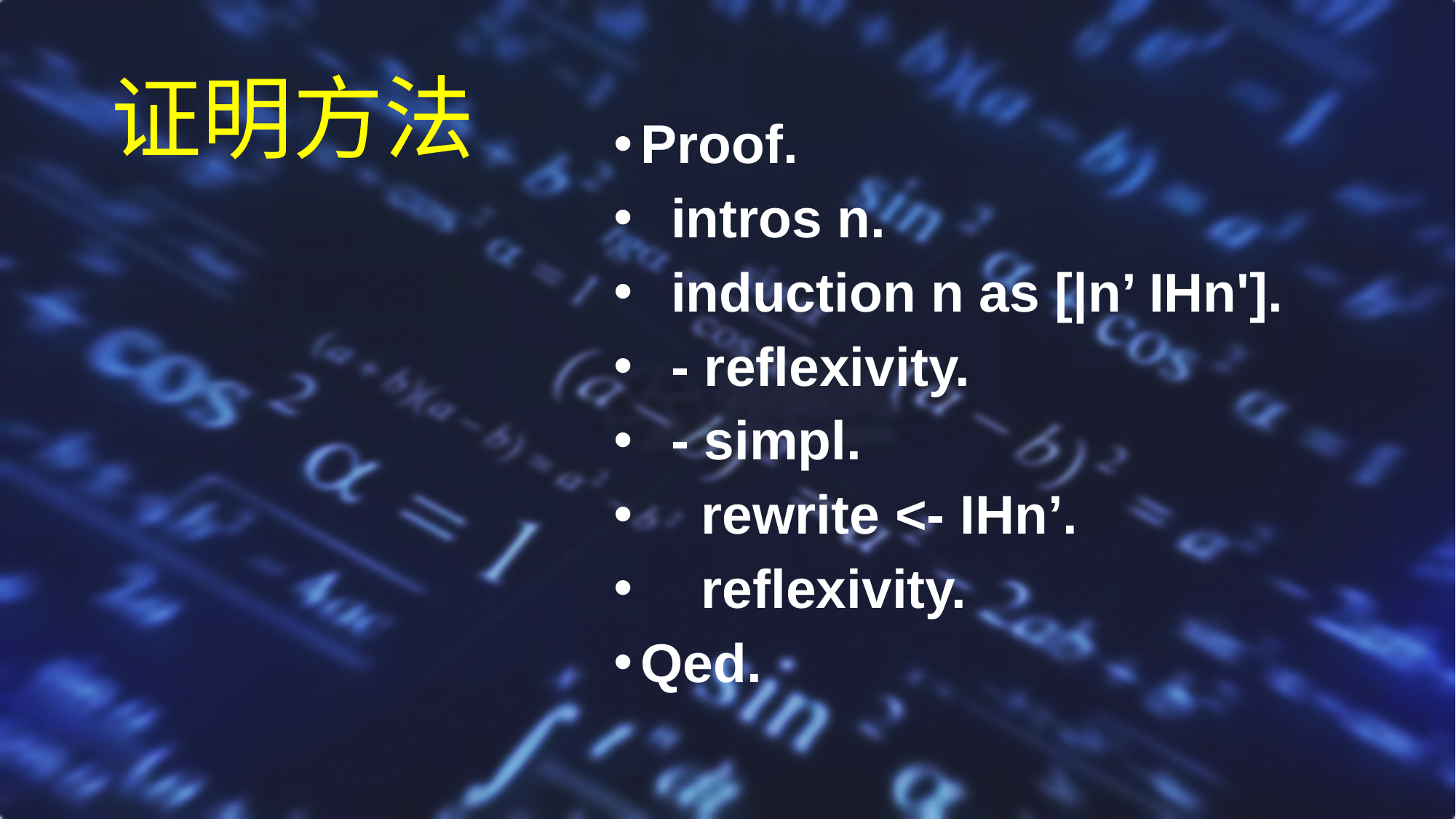

# 证明方法
Proof.
  intros n.
  induction n as [|n’ IHn'].
  - reflexivity.
  - simpl.
    rewrite <- IHn’.
    reflexivity.
Qed.